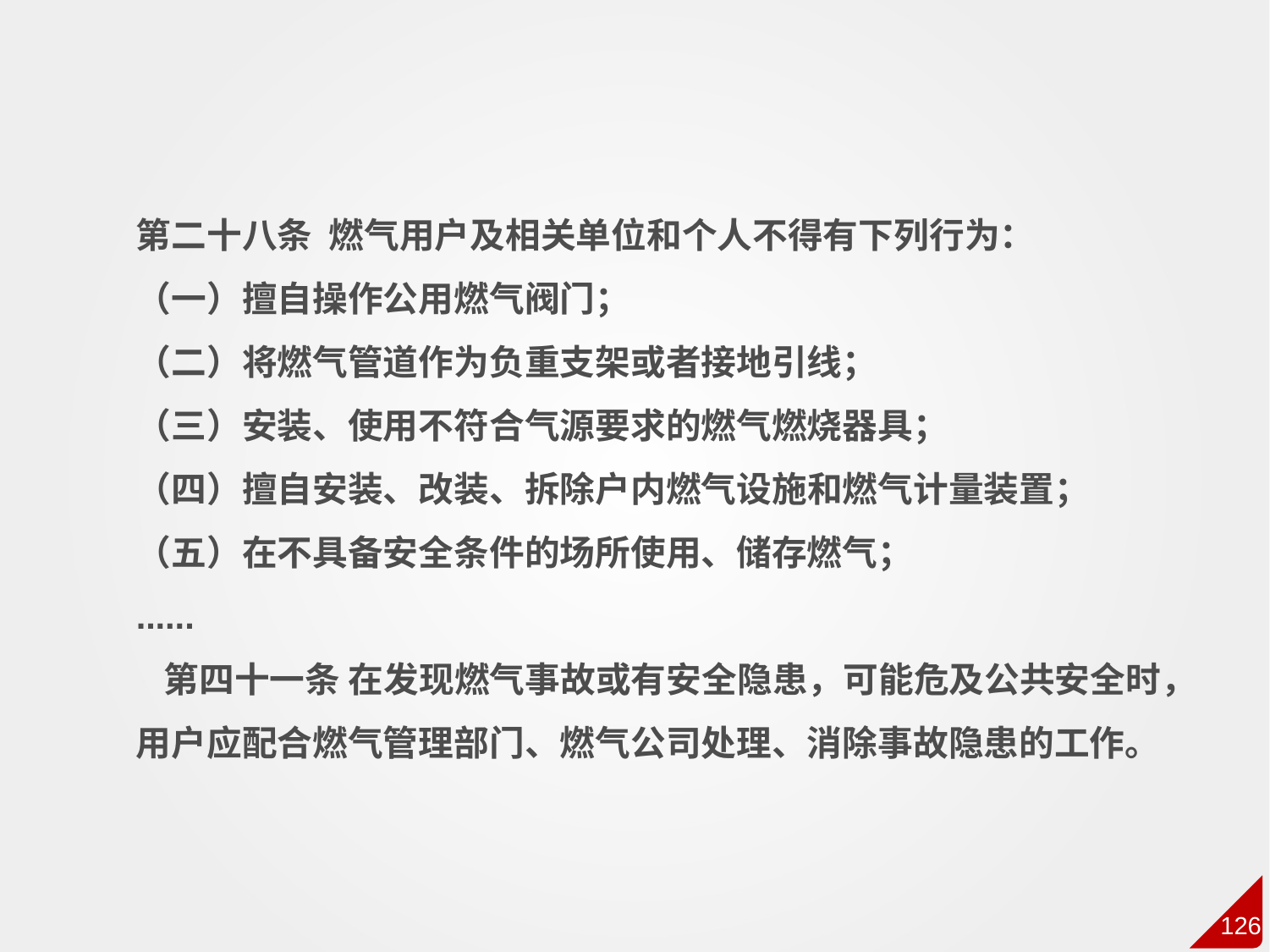

第二十八条  燃气用户及相关单位和个人不得有下列行为：
（一）擅自操作公用燃气阀门；
（二）将燃气管道作为负重支架或者接地引线；
（三）安装、使用不符合气源要求的燃气燃烧器具；
（四）擅自安装、改装、拆除户内燃气设施和燃气计量装置；
（五）在不具备安全条件的场所使用、储存燃气；
......
  第四十一条 在发现燃气事故或有安全隐患，可能危及公共安全时，用户应配合燃气管理部门、燃气公司处理、消除事故隐患的工作。